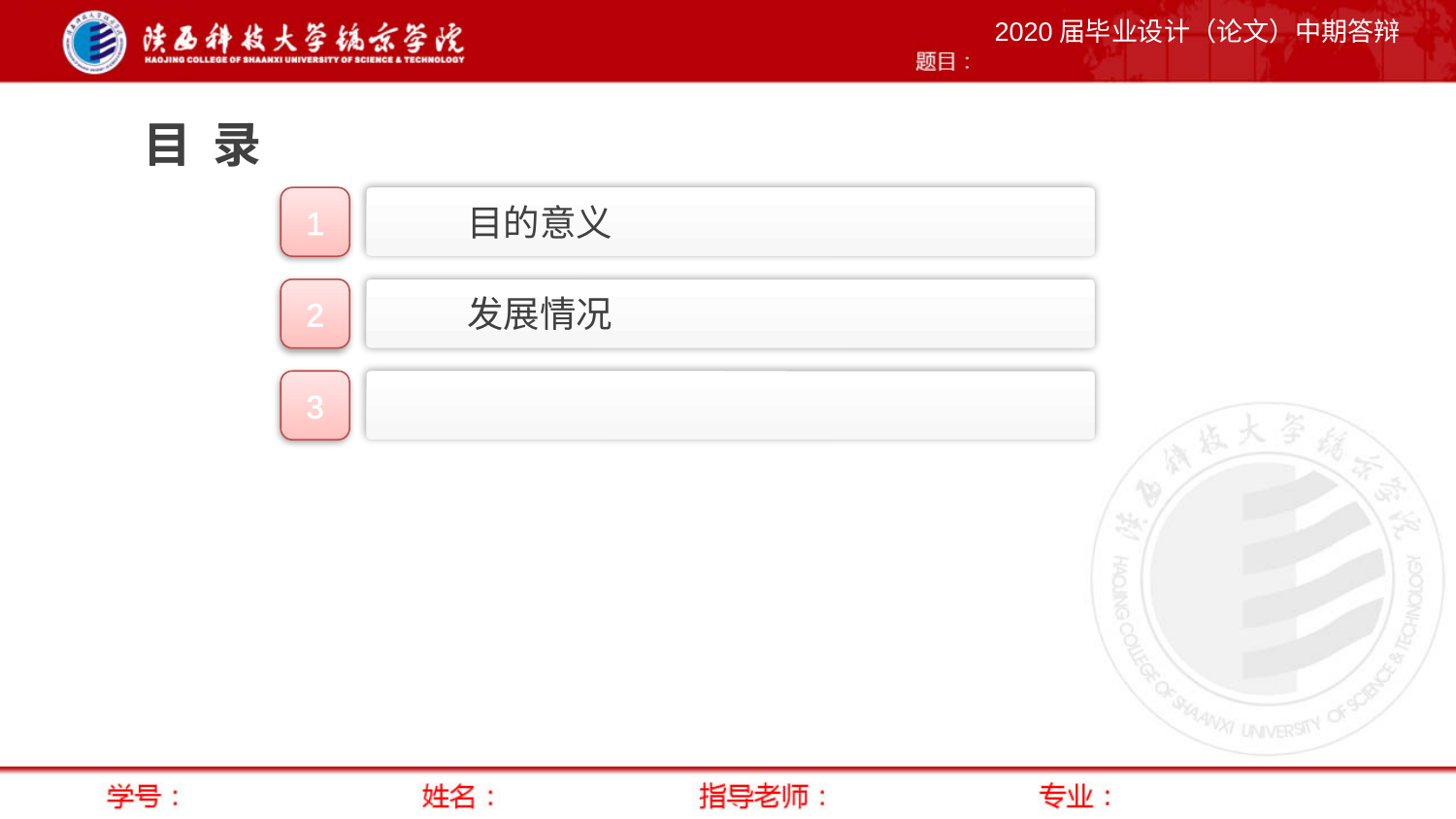

2020届毕业设计（论文）中期答辩
目  录
1

目的意义
2

发展情况
3